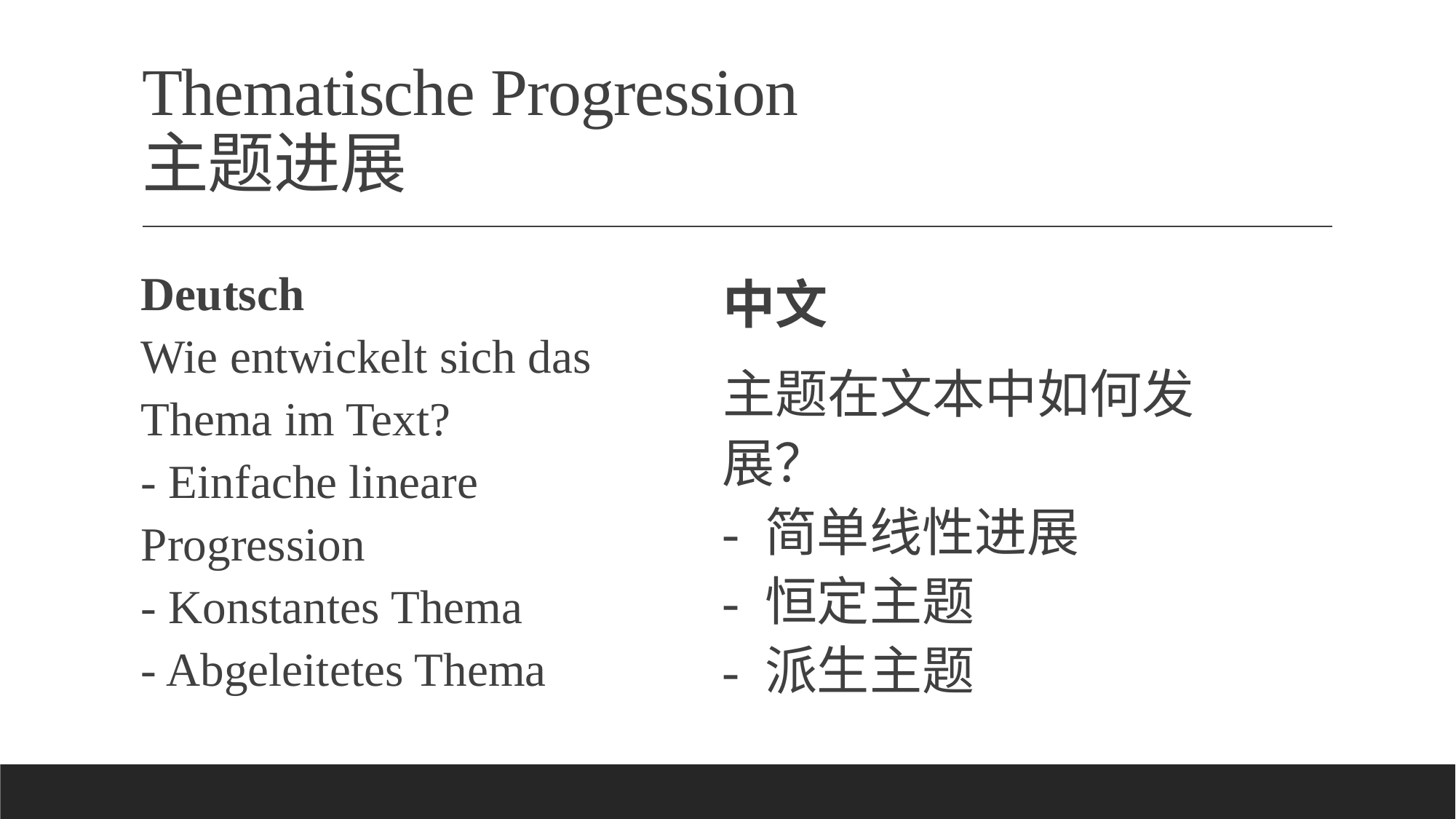

# Thematische Progression 主题进展
Deutsch
Wie entwickelt sich das Thema im Text?
- Einfache lineare Progression
- Konstantes Thema
- Abgeleitetes Thema
中文
主题在文本中如何发展？
- 简单线性进展
- 恒定主题
- 派生主题